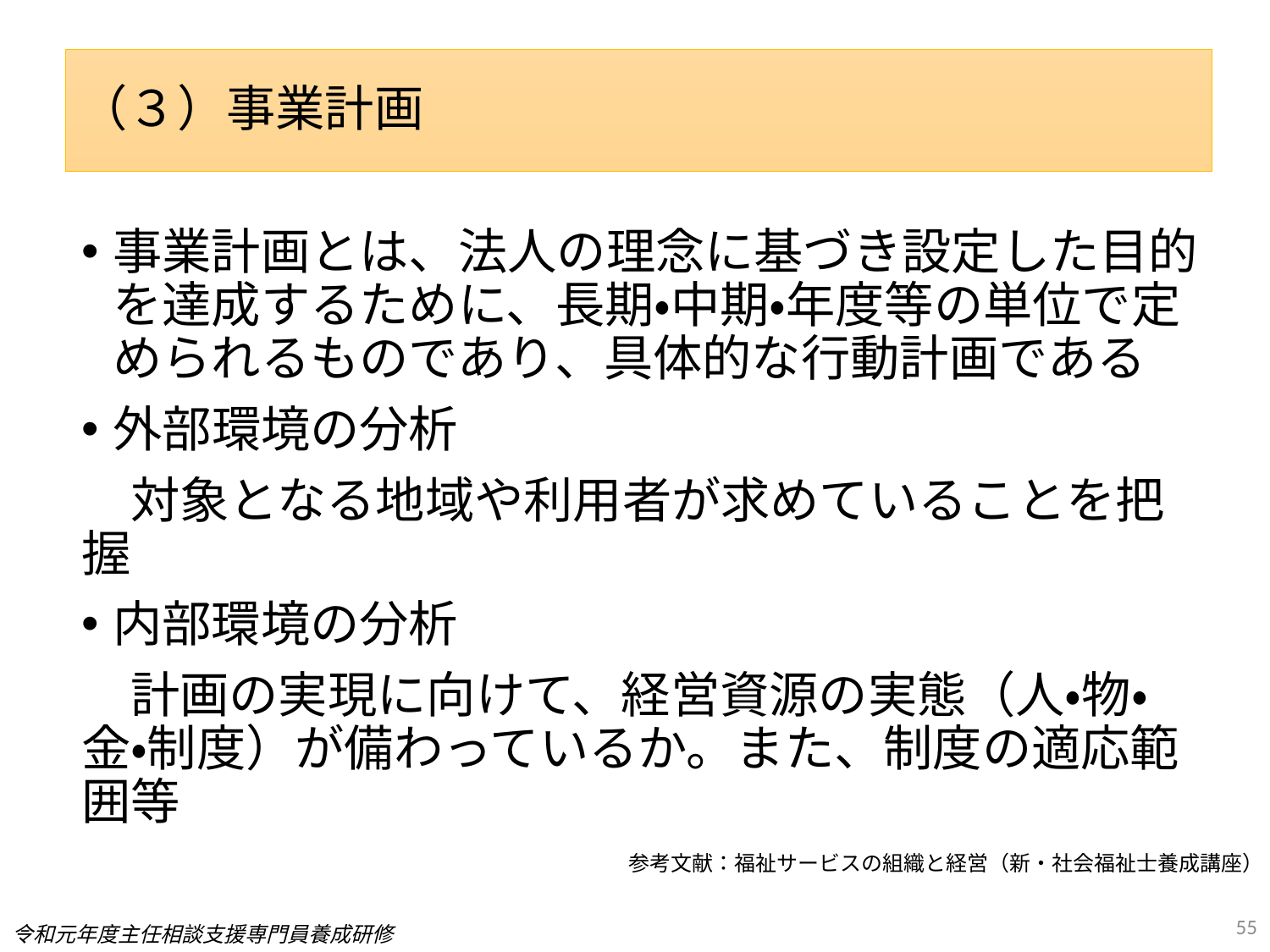

（３）事業計画
#
事業計画とは、法人の理念に基づき設定した目的を達成するために、長期・中期・年度等の単位で定められるものであり、具体的な行動計画である
外部環境の分析
　対象となる地域や利用者が求めていることを把握
内部環境の分析
　計画の実現に向けて、経営資源の実態（人・物・金・制度）が備わっているか。また、制度の適応範囲等

参考文献：福祉サービスの組織と経営（新・社会福祉士養成講座）
55
令和元年度主任相談支援専門員養成研修